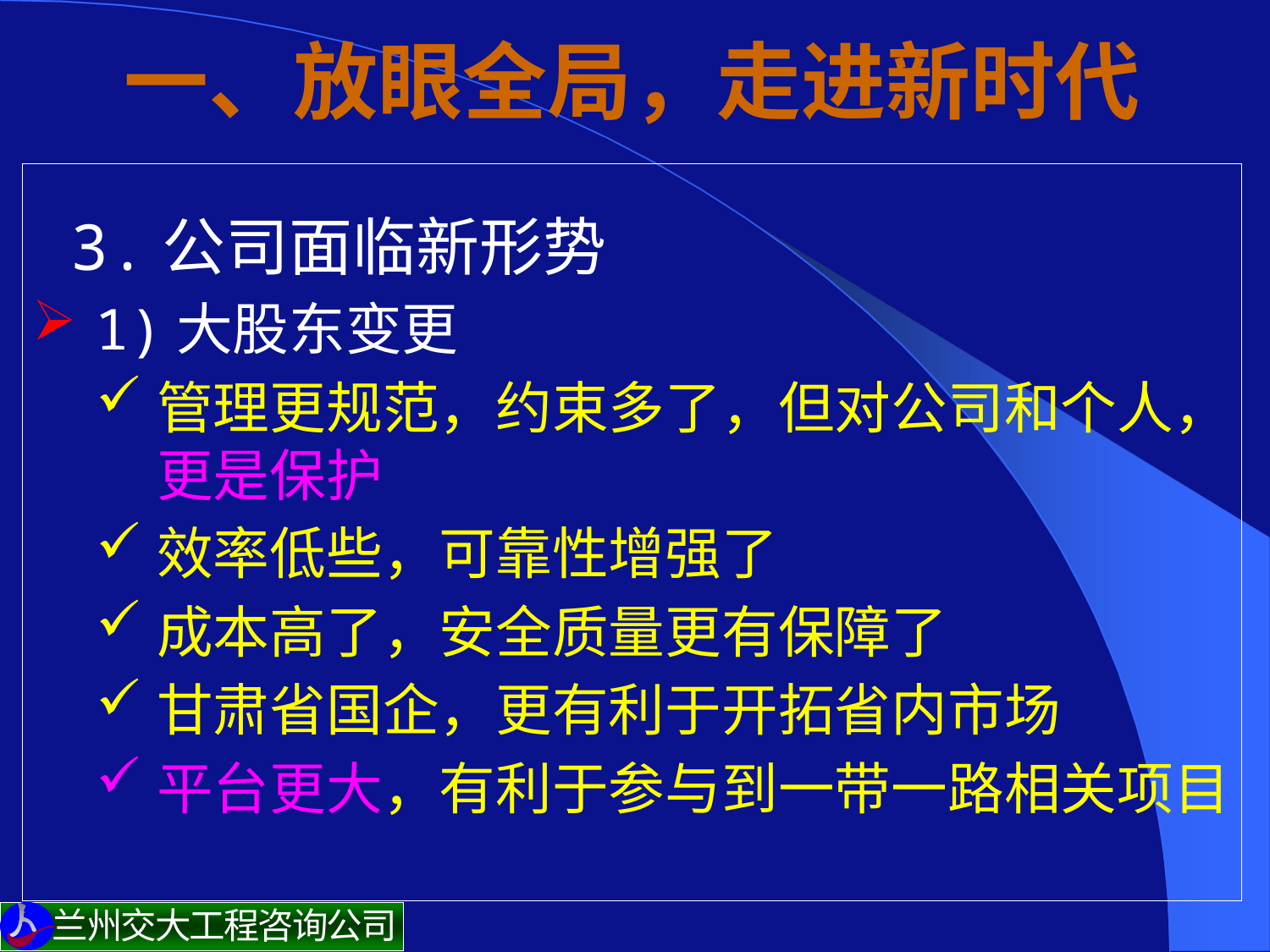

# 一、放眼全局，走进新时代
 3.公司面临新形势
1)大股东变更
管理更规范，约束多了，但对公司和个人，更是保护
效率低些，可靠性增强了
成本高了，安全质量更有保障了
甘肃省国企，更有利于开拓省内市场
平台更大，有利于参与到一带一路相关项目